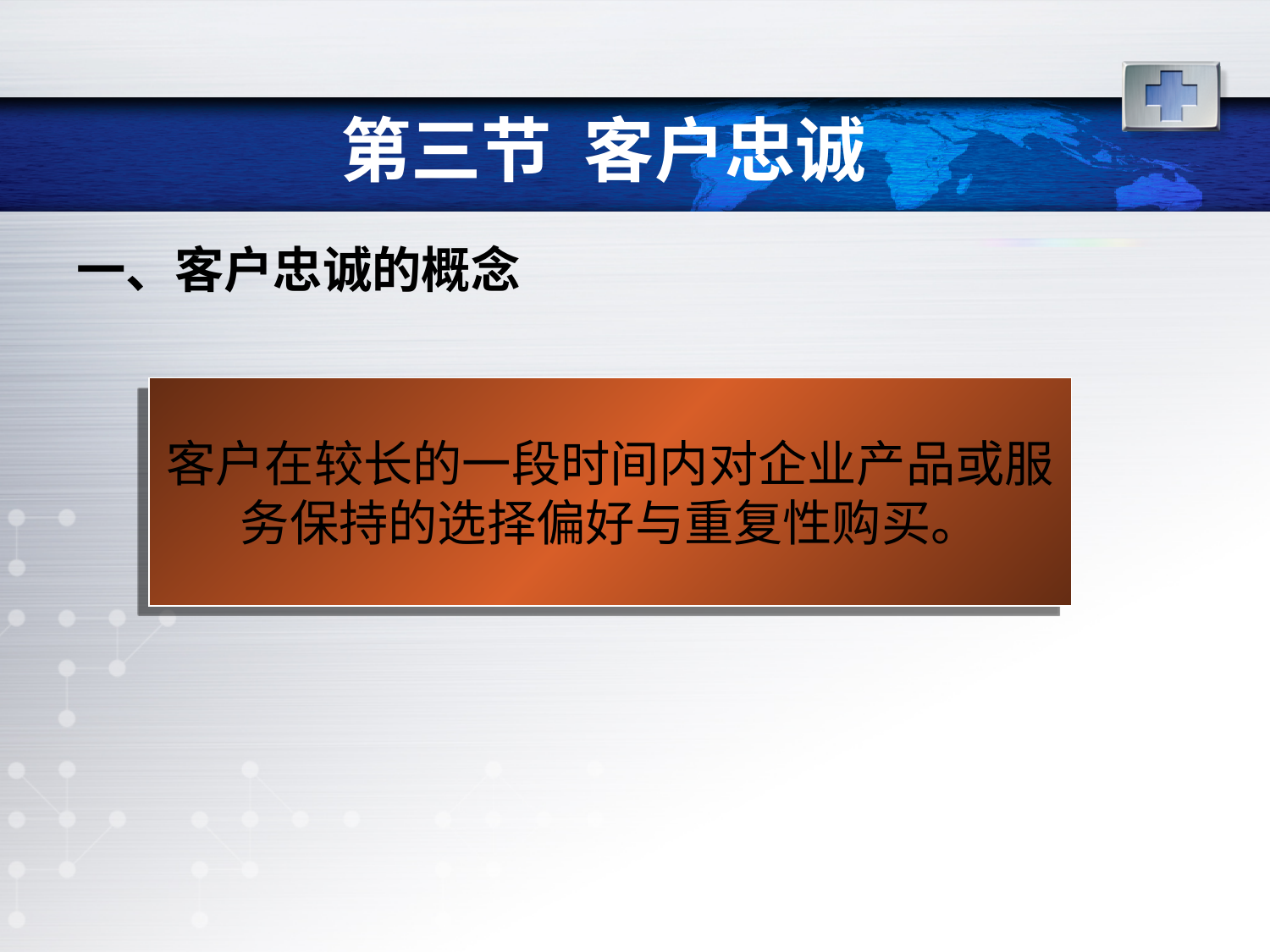

# 第三节  客户忠诚
一、客户忠诚的概念

客户在较长的一段时间内对企业产品或服务保持的选择偏好与重复性购买。